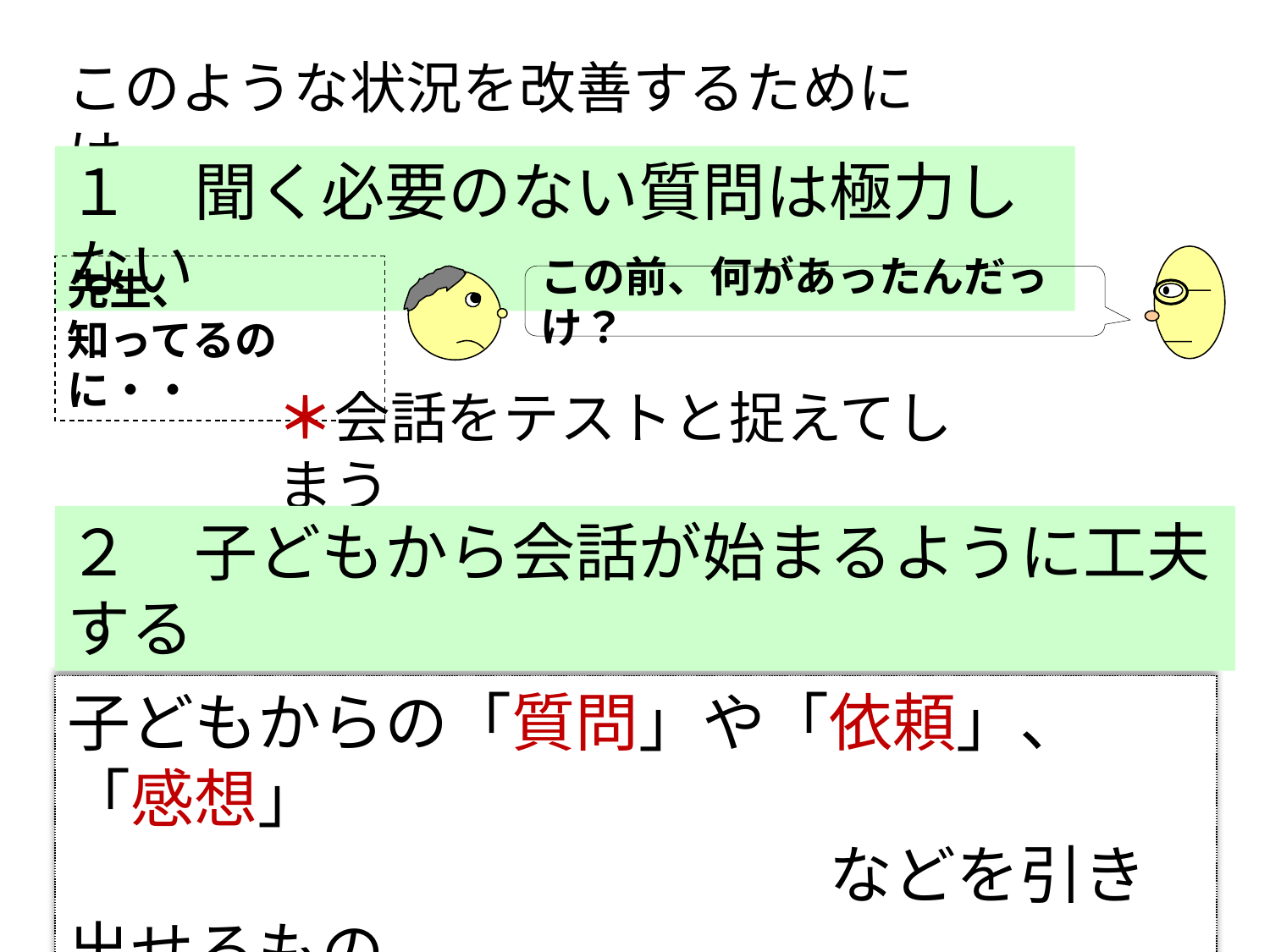

このような状況を改善するためには・・
１　聞く必要のない質問は極力しない

先生、
知ってるのに・・

この前、何があったんだっけ？
＊会話をテストと捉えてしまう
２　子どもから会話が始まるように工夫する

子どもからの「質問」や「依頼」、「感想」
　　　　　　　　　　　　などを引き出せるもの